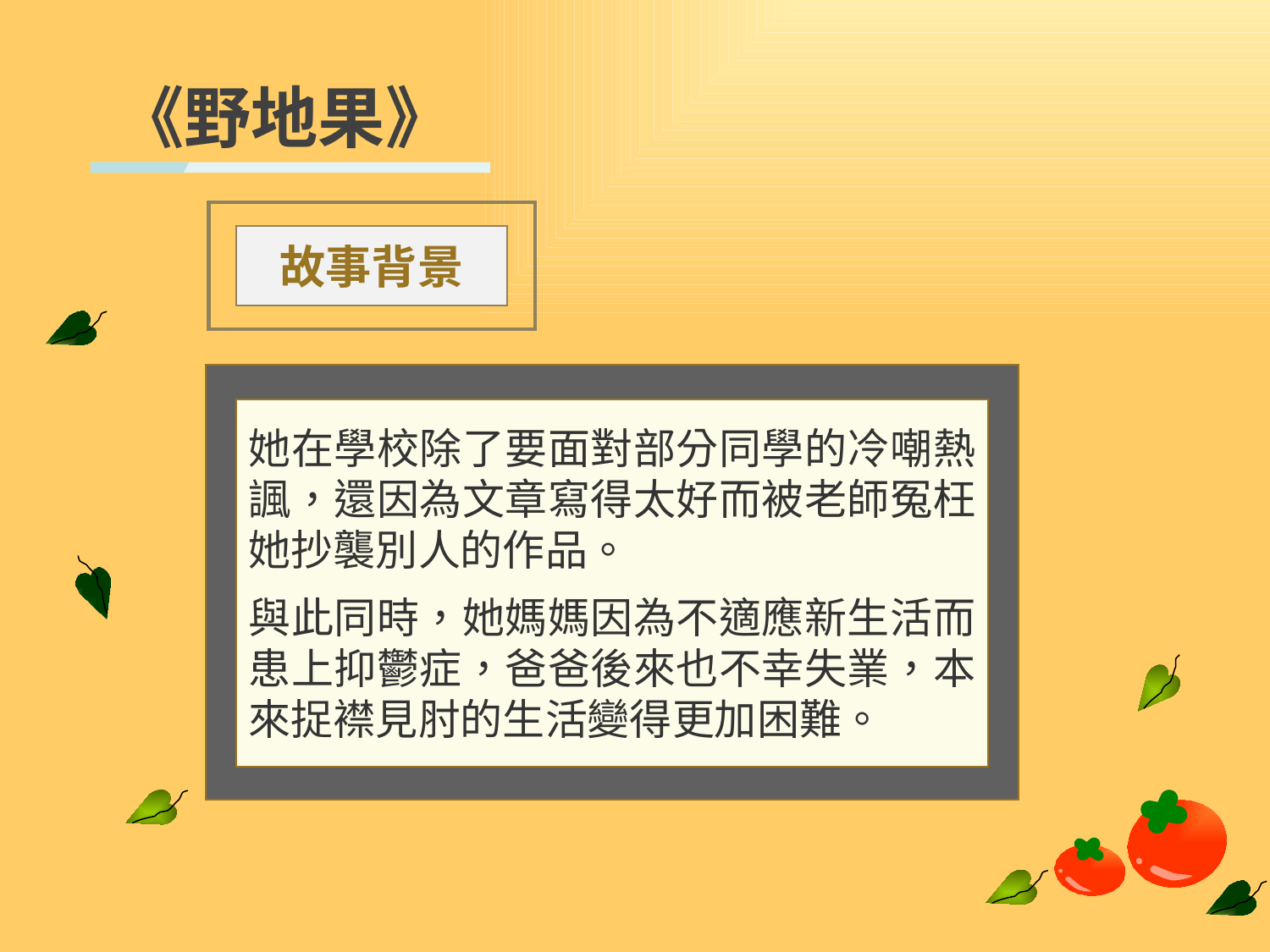

《野地果》

故事背景

她在學校除了要面對部分同學的冷嘲熱諷，還因為文章寫得太好而被老師冤枉她抄襲別人的作品。

與此同時，她媽媽因為不適應新生活而患上抑鬱症，爸爸後來也不幸失業，本來捉襟見肘的生活變得更加困難。